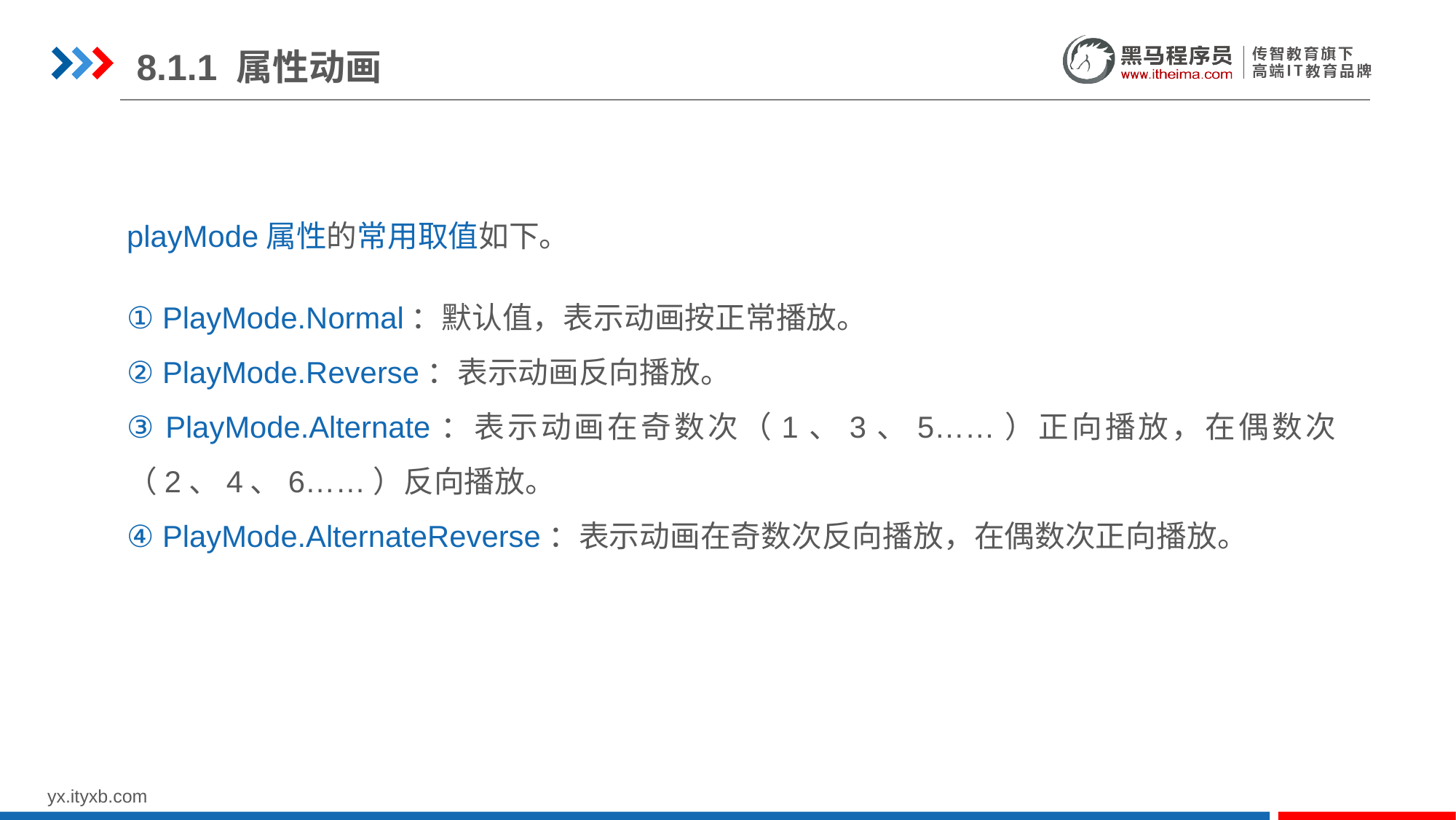

8.1.1 属性动画
playMode属性的常用取值如下。

① PlayMode.Normal：默认值，表示动画按正常播放。
② PlayMode.Reverse：表示动画反向播放。
③ PlayMode.Alternate：表示动画在奇数次（1、3、5……）正向播放，在偶数次（2、4、6……）反向播放。
④ PlayMode.AlternateReverse：表示动画在奇数次反向播放，在偶数次正向播放。